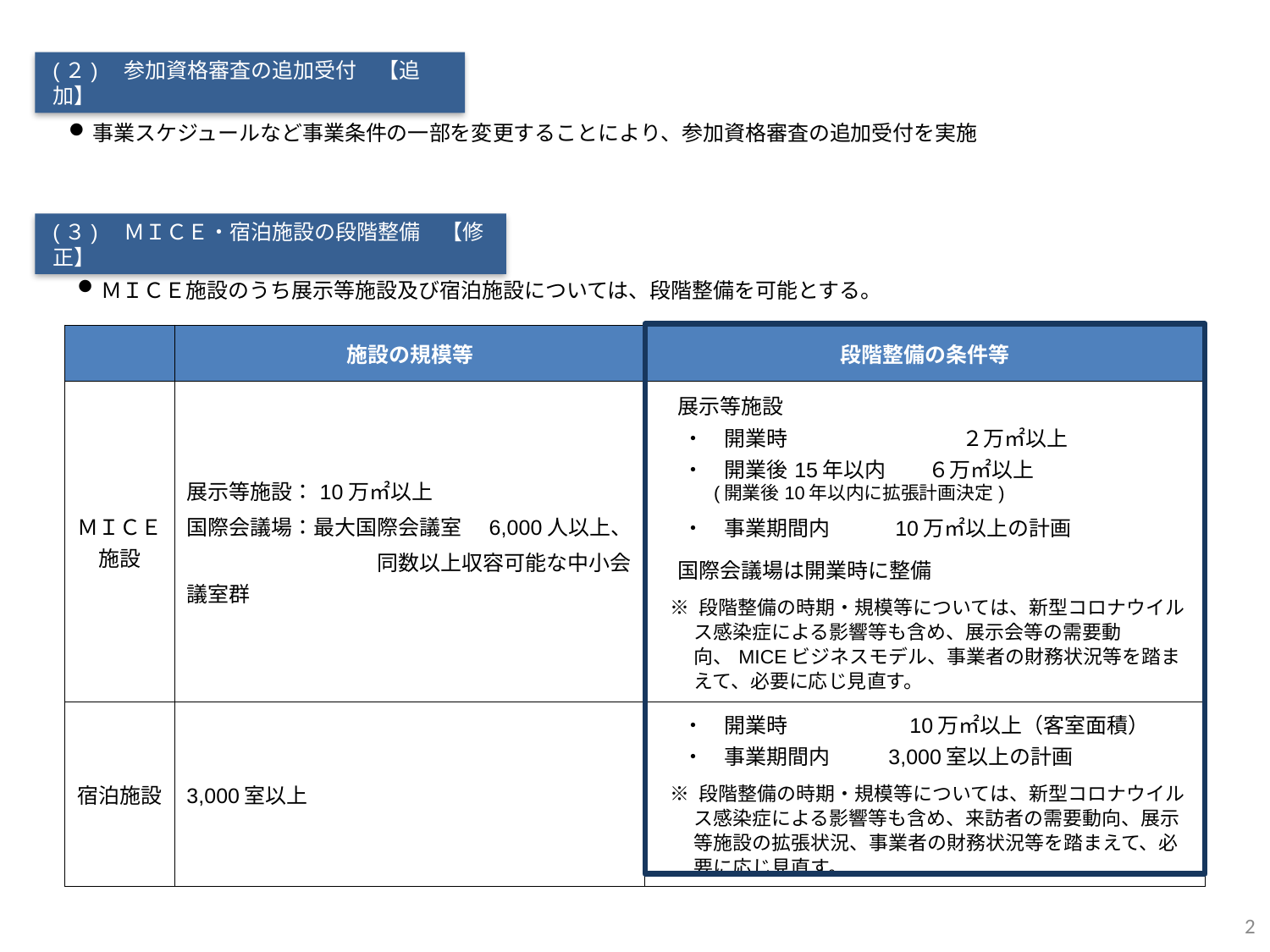

(２)　参加資格審査の追加受付　【追加】
事業スケジュールなど事業条件の一部を変更することにより、参加資格審査の追加受付を実施
(３)　ＭＩＣＥ・宿泊施設の段階整備　【修正】
ＭＩＣＥ施設のうち展示等施設及び宿泊施設については、段階整備を可能とする。

|  | 施設の規模等 | 段階整備の条件等 |
| --- | --- | --- |
| ＭＩＣＥ施設 | 展示等施設：10万㎡以上 国際会議場：最大国際会議室　6,000人以上、 　　　　　　　　　同数以上収容可能な中小会議室群 | 展示等施設 　 ・　開業時　　　　　　　　 ２万㎡以上 　 ・　開業後15年以内　　６万㎡以上 　 (開業後10年以内に拡張計画決定) 　 ・　事業期間内　 10万㎡以上の計画 　国際会議場は開業時に整備 ※ 段階整備の時期・規模等については、新型コロナウイルス感染症による影響等も含め、展示会等の需要動向、MICEビジネスモデル、事業者の財務状況等を踏まえて、必要に応じ見直す。 |
| 宿泊施設 | 3,000室以上 | ・　開業時　　　　　 10万㎡以上（客室面積） 　 ・　事業期間内 　　 3,000室以上の計画 ※ 段階整備の時期・規模等については、新型コロナウイルス感染症による影響等も含め、来訪者の需要動向、展示等施設の拡張状況、事業者の財務状況等を踏まえて、必要に応じ見直す。 |
2